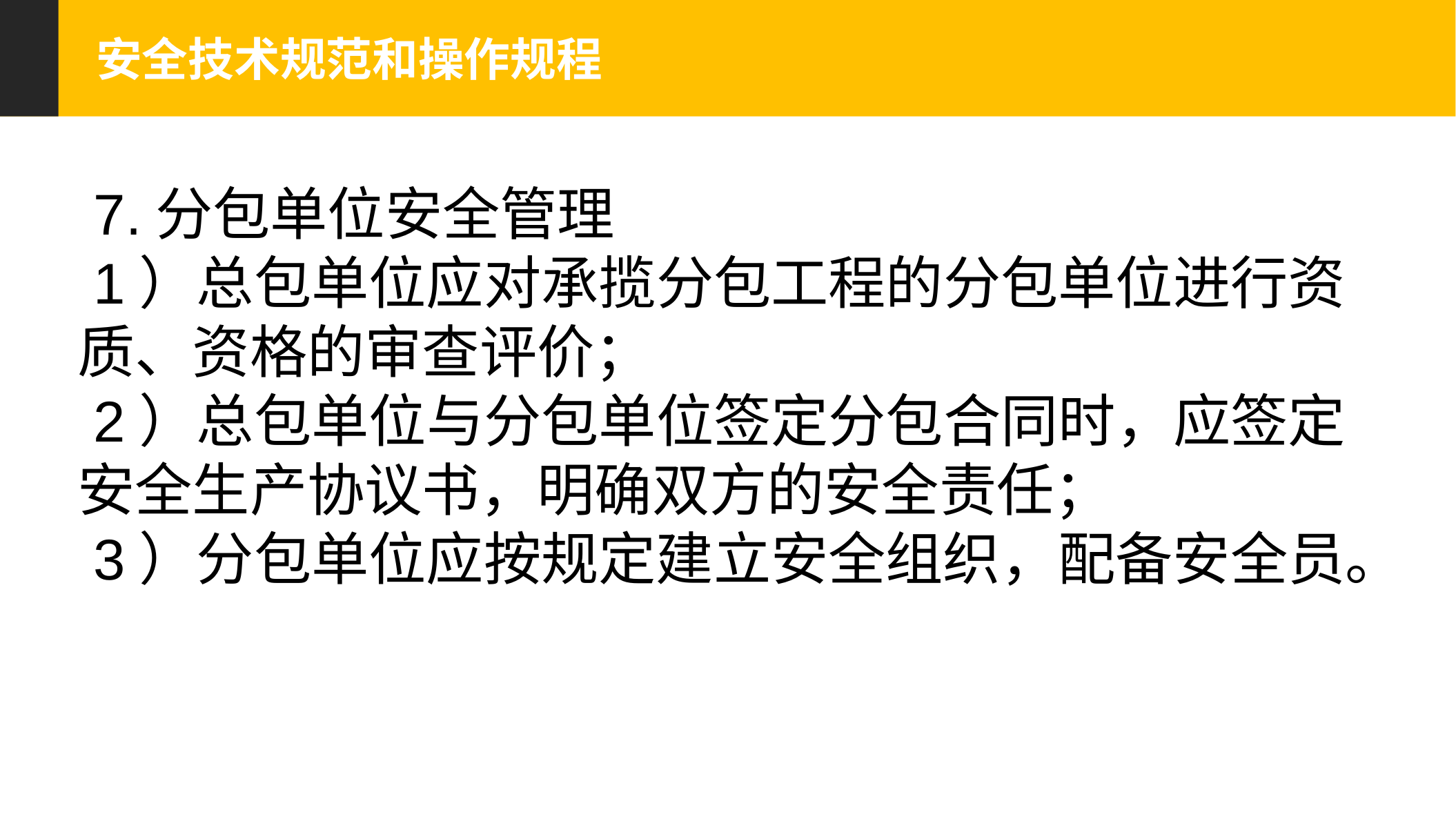

安全技术规范和操作规程
 7.分包单位安全管理
 1）总包单位应对承揽分包工程的分包单位进行资质、资格的审查评价；
 2）总包单位与分包单位签定分包合同时，应签定安全生产协议书，明确双方的安全责任；
 3）分包单位应按规定建立安全组织，配备安全员。